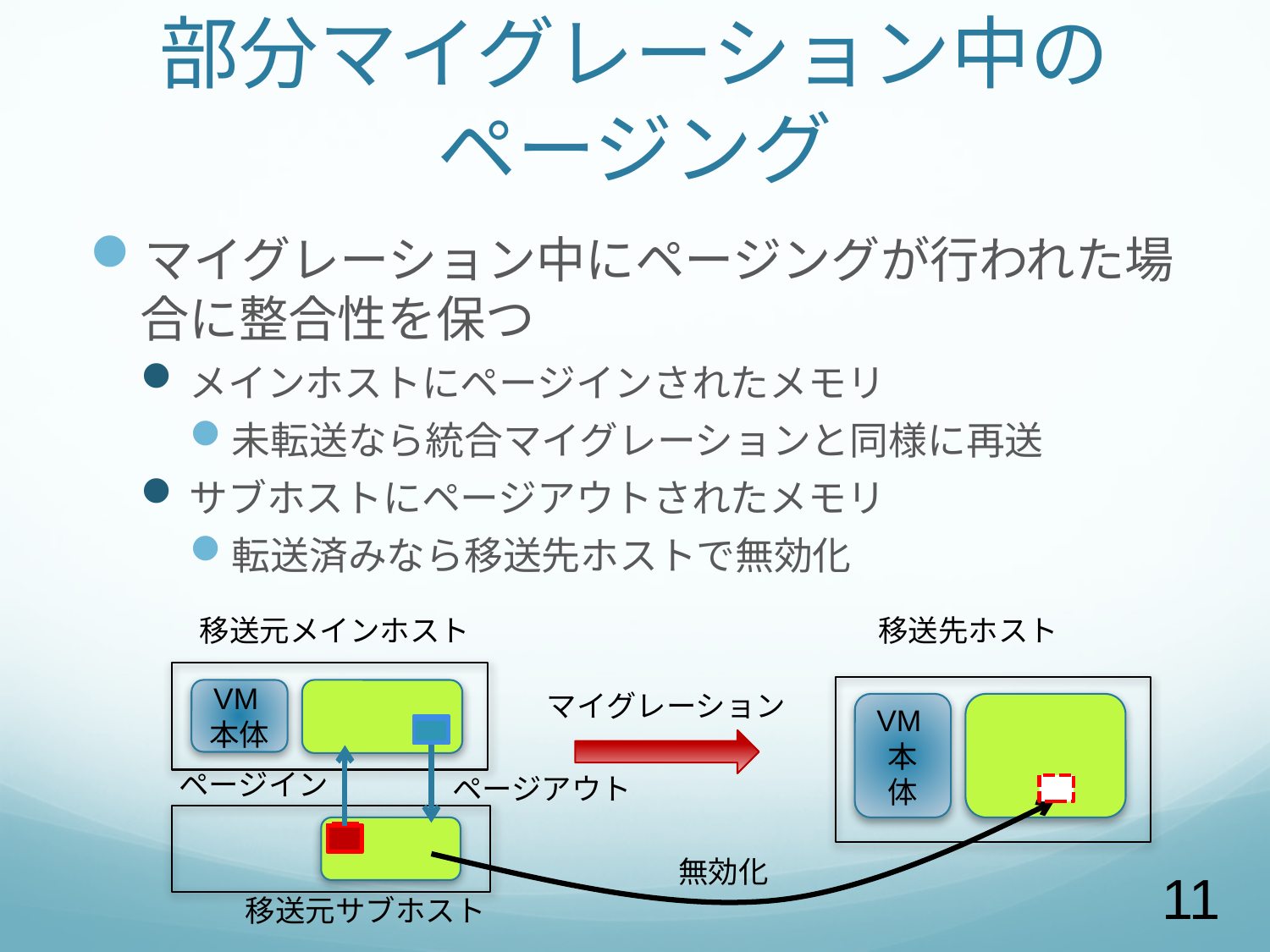

# 部分マイグレーション中の ページング
マイグレーション中にページングが行われた場合に整合性を保つ
メインホストにページインされたメモリ
未転送なら統合マイグレーションと同様に再送
サブホストにページアウトされたメモリ
転送済みなら移送先ホストで無効化
移送元メインホスト
移送先ホスト

VM本体

マイグレーション

VM本体

ページイン
ページアウト

無効化
11
移送元サブホスト